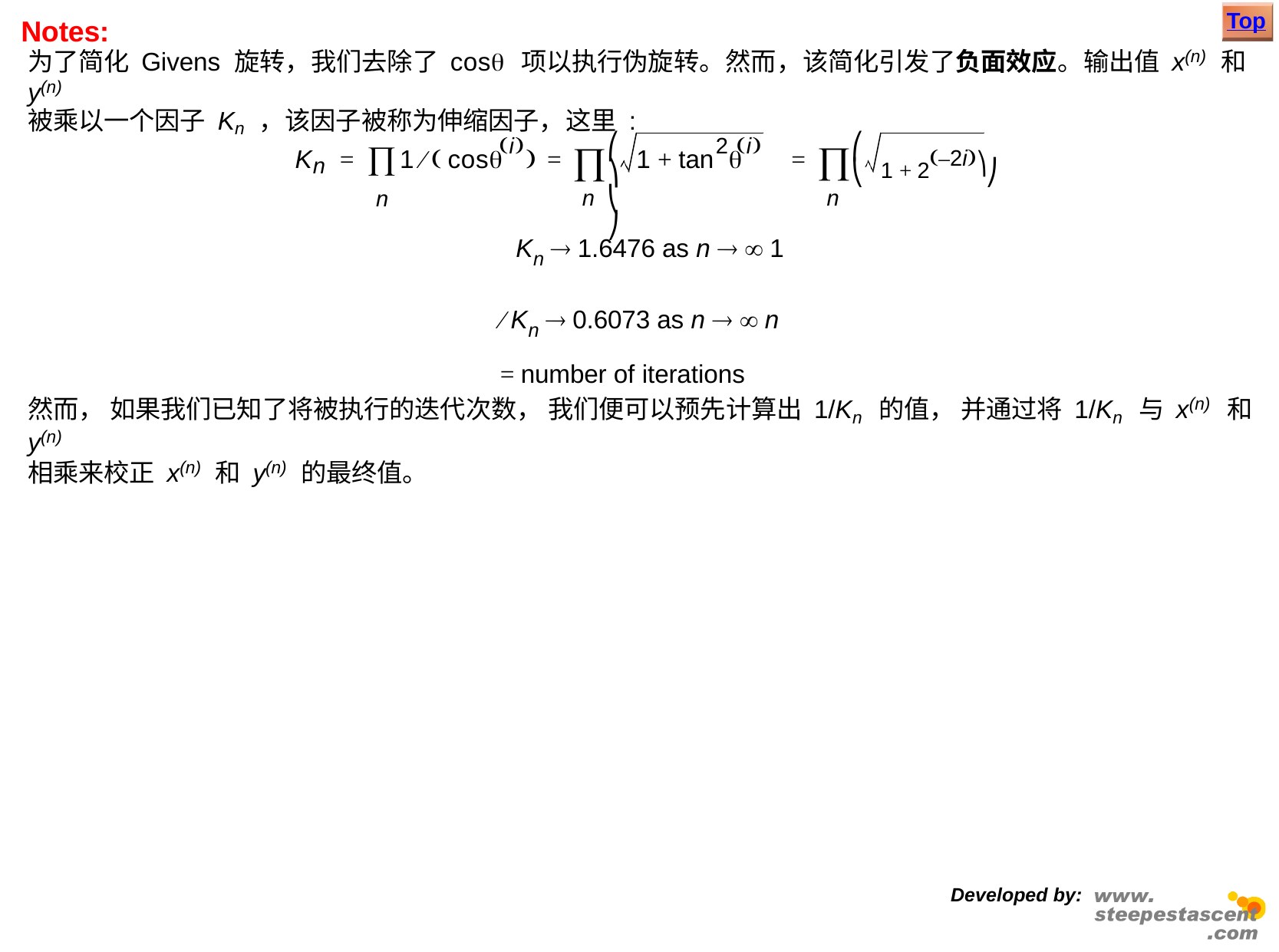

Top
# Notes:
为了简化 Givens 旋转，我们去除了 cosθ 项以执行伪旋转。然而，该简化引发了负面效应。输出值 x(n) 和 y(n)
被乘以一个因子 Kn ，该因子被称为伸缩因子，这里:
1 + 2(–2i)⎞
(i)	2 (i)

⎛	⎞
⎝	⎠
⎛
⎝

∏
∏
n
n	∏
n
K	=
1 ⁄ ( cosθ	) =
1 + tan  θ	=
⎠

n
Kn → 1.6476 as n → ∞ 1 ⁄ Kn → 0.6073 as n → ∞ n = number of iterations
然而， 如果我们已知了将被执行的迭代次数， 我们便可以预先计算出 1/Kn 的值， 并通过将 1/Kn 与 x(n) 和 y(n)
相乘来校正 x(n) 和 y(n) 的最终值。
Developed by: